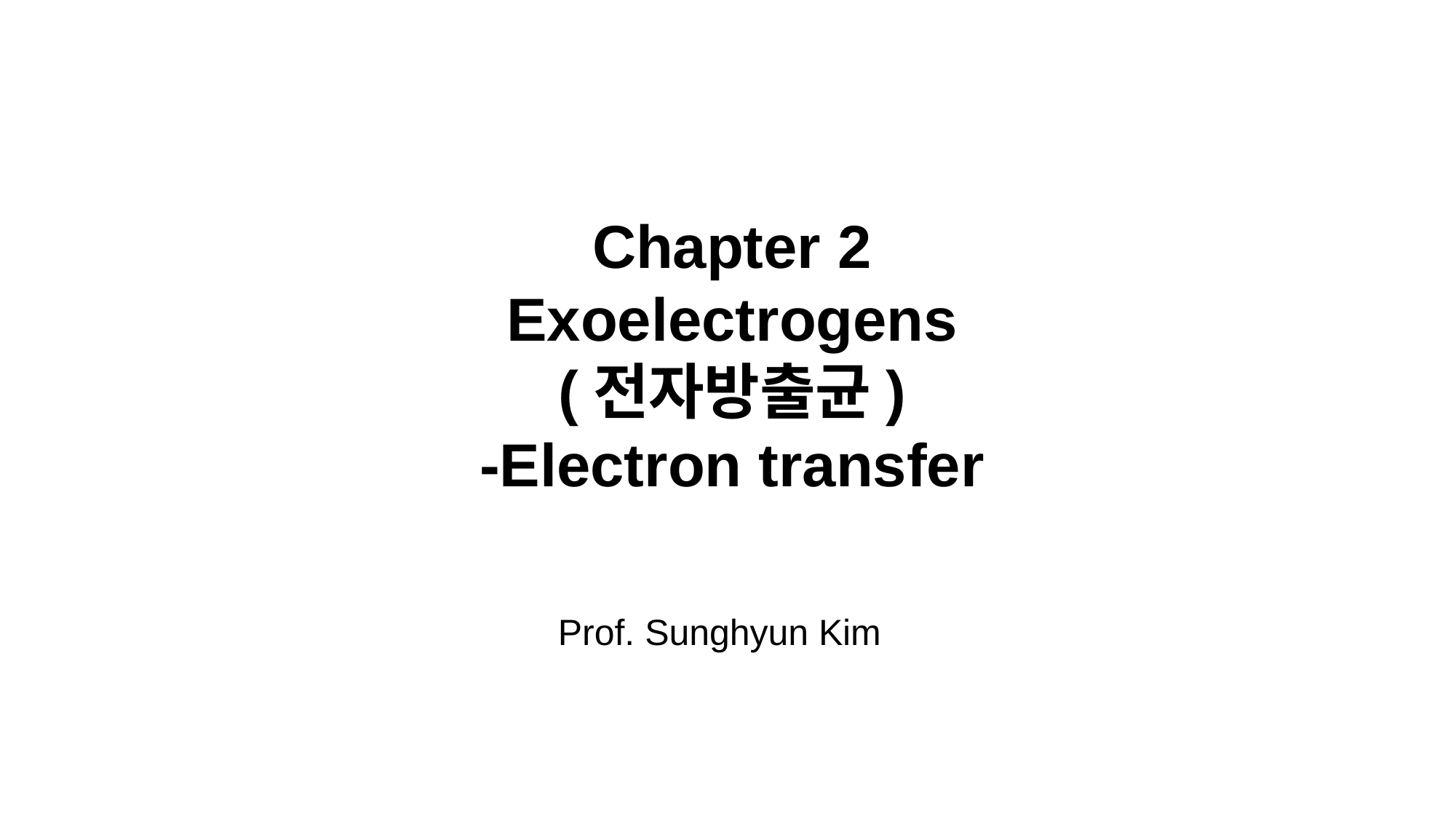

# Chapter 2 Exoelectrogens (전자방출균) -Electron transfer
Prof. Sunghyun Kim